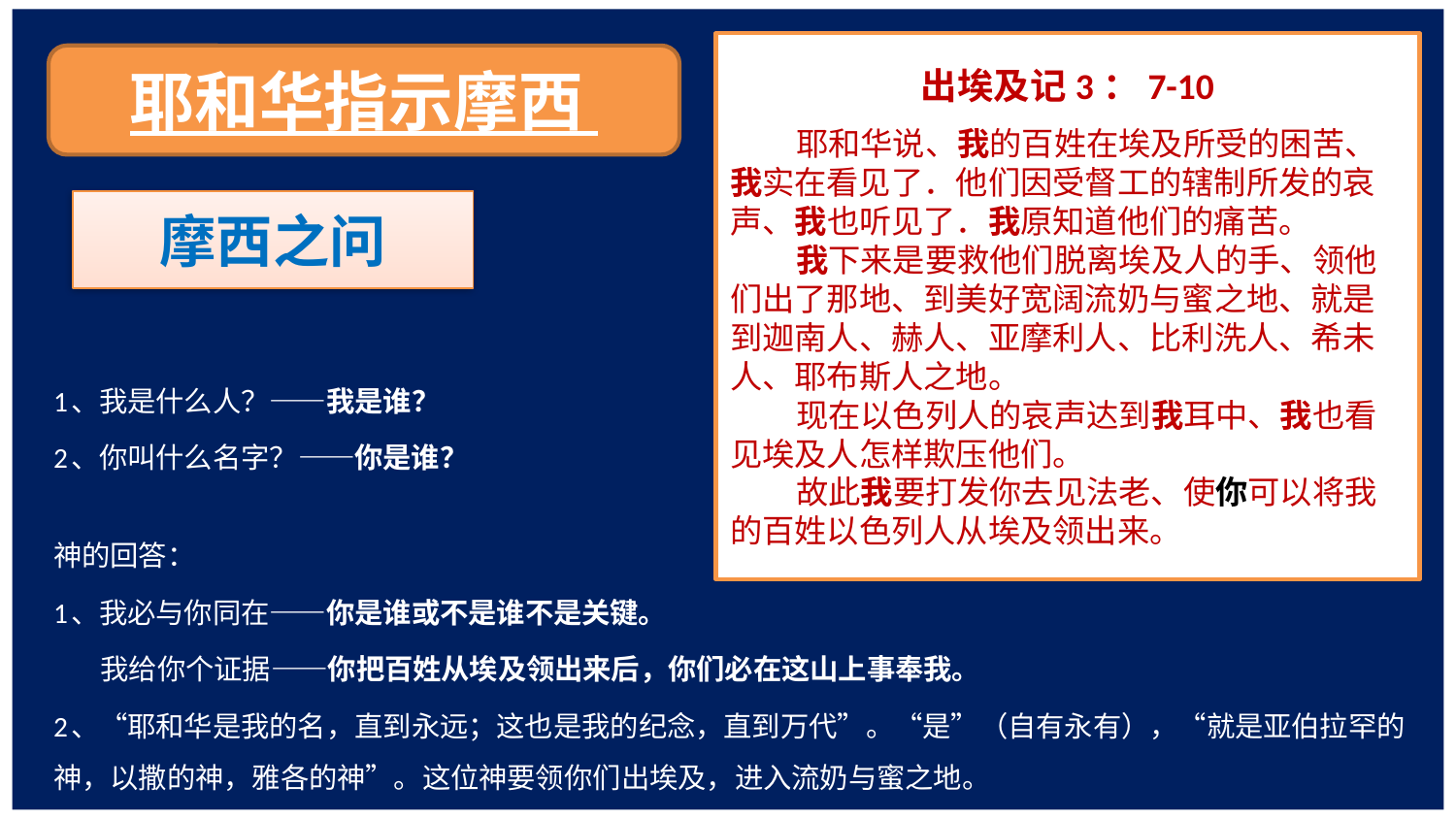

1、我是什么人？——我是谁？
2、你叫什么名字？——你是谁？

神的回答：
1、我必与你同在——你是谁或不是谁不是关键。
       我给你个证据——你把百姓从埃及领出来后，你们必在这山上事奉我。
2、“耶和华是我的名，直到永远；这也是我的纪念，直到万代”。“是”（自有永有），“就是亚伯拉罕的神，以撒的神，雅各的神”。这位神要领你们出埃及，进入流奶与蜜之地。

出埃及记3：7-10

        耶和华说、我的百姓在埃及所受的困苦、我实在看见了．他们因受督工的辖制所发的哀声、我也听见了．我原知道他们的痛苦。
        我下来是要救他们脱离埃及人的手、领他们出了那地、到美好宽阔流奶与蜜之地、就是到迦南人、赫人、亚摩利人、比利洗人、希未人、耶布斯人之地。
        现在以色列人的哀声达到我耳中、我也看见埃及人怎样欺压他们。
        故此我要打发你去见法老、使你可以将我的百姓以色列人从埃及领出来。

耶和华指示摩西
摩西之问